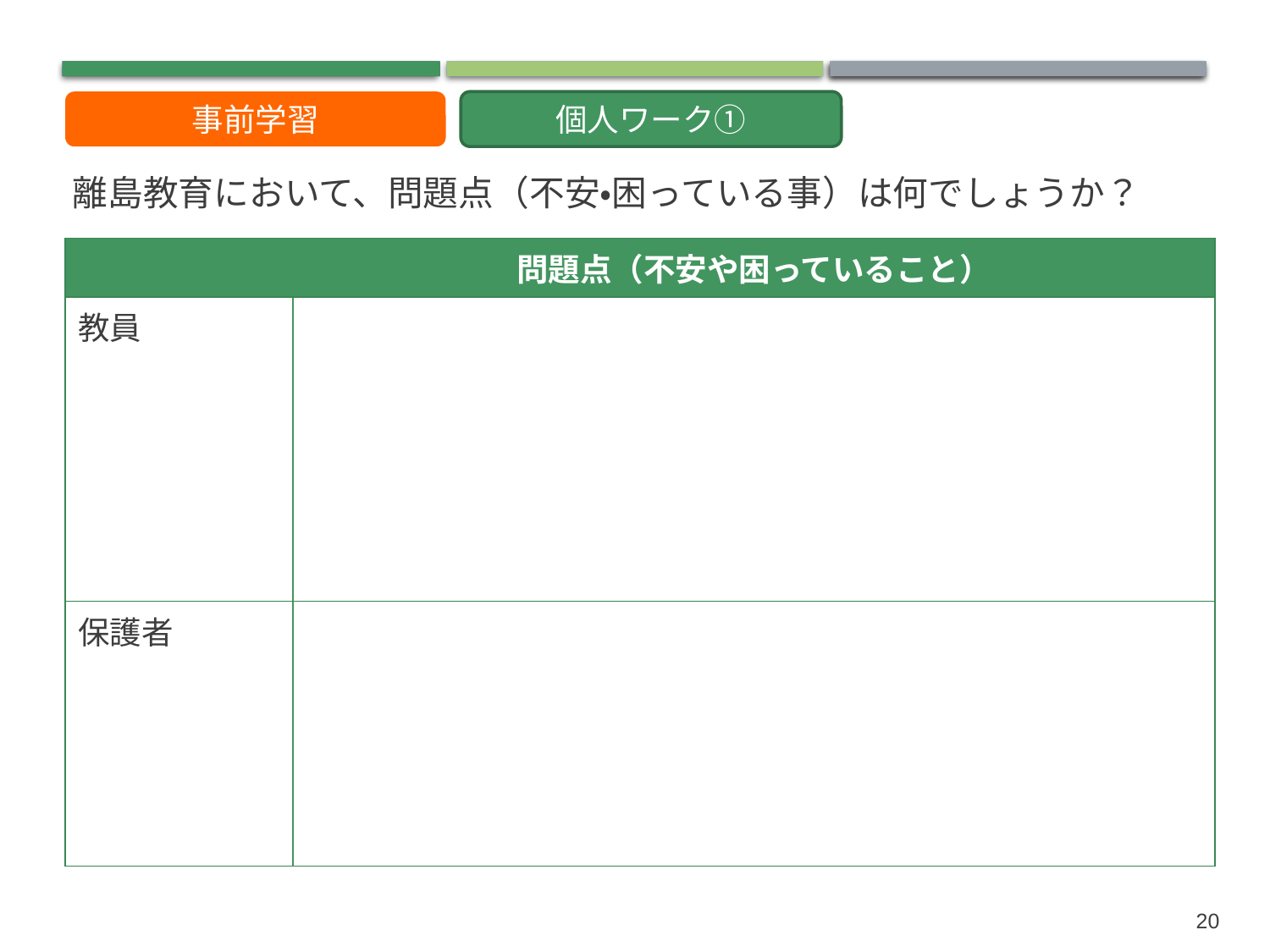

事前学習
個人ワーク①
離島教育において、問題点（不安・困っている事）は何でしょうか？
|  | 問題点（不安や困っていること） |
| --- | --- |
| 教員 |  |
| 保護者 |  |
20